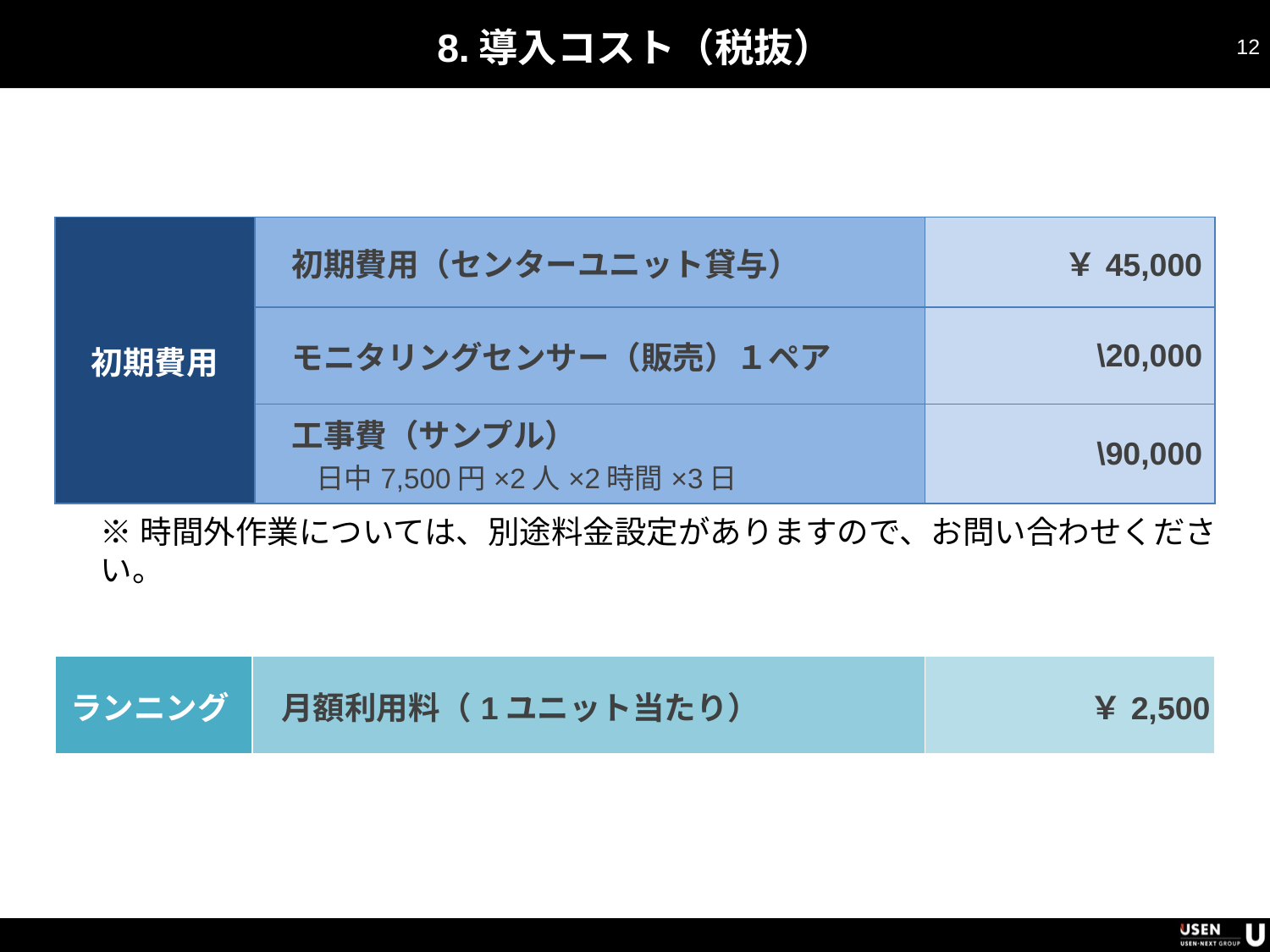

# 8.導入コスト（税抜）
12
| 初期費用 | 初期費用（センターユニット貸与） | ￥45,000 |
| --- | --- | --- |
|  | モニタリングセンサー（販売）１ペア | \20,000 |
|  | 工事費（サンプル） 　　日中7,500円×2人×2時間×3日 | \90,000 |
※時間外作業については、別途料金設定がありますので、お問い合わせください。
| ランニング | 月額利用料（1ユニット当たり） | ￥2,500 |
| --- | --- | --- |